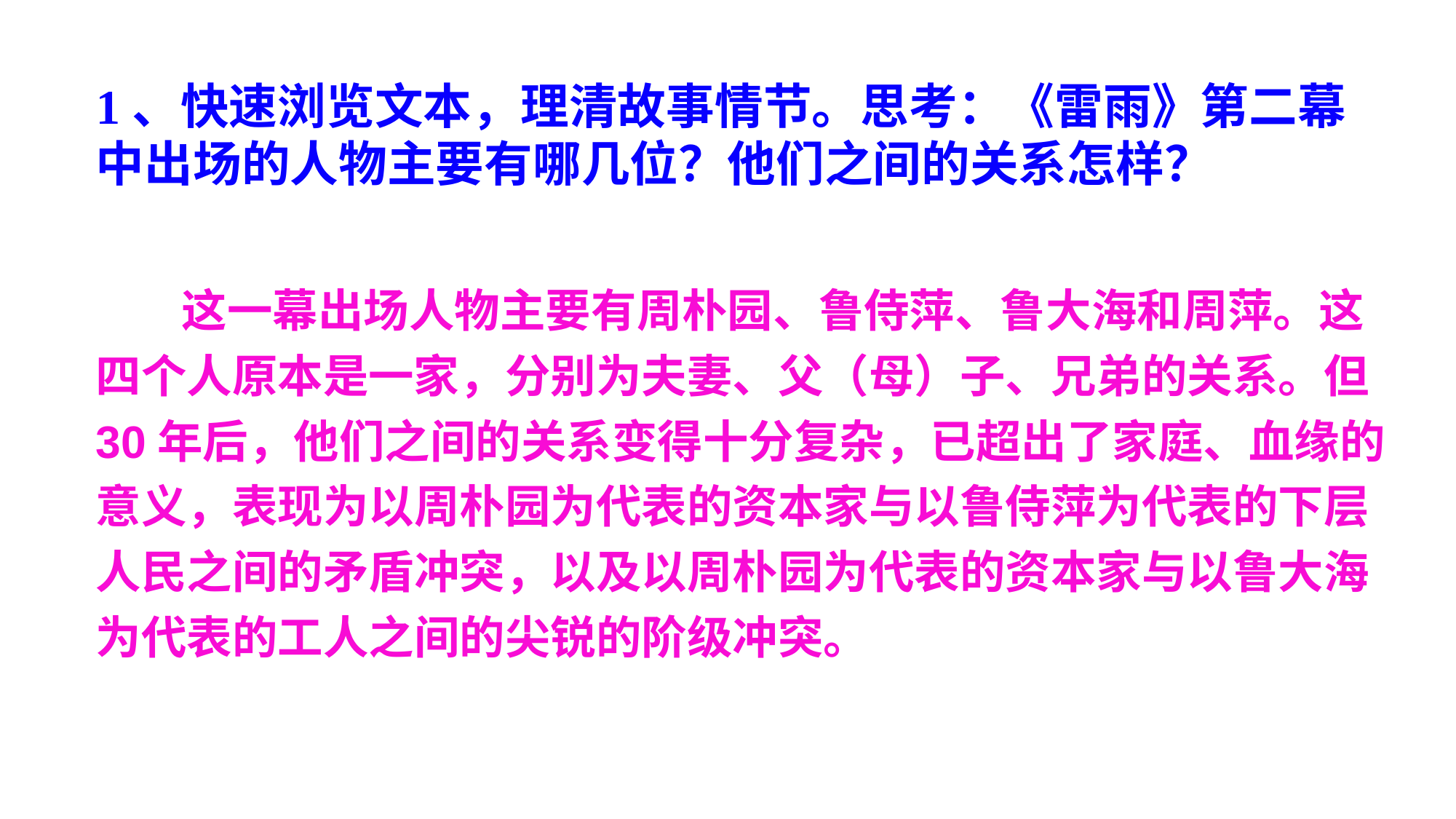

1、快速浏览文本，理清故事情节。思考：《雷雨》第二幕中出场的人物主要有哪几位？他们之间的关系怎样？
这一幕出场人物主要有周朴园、鲁侍萍、鲁大海和周萍。这四个人原本是一家，分别为夫妻、父（母）子、兄弟的关系。但30年后，他们之间的关系变得十分复杂，已超出了家庭、血缘的意义，表现为以周朴园为代表的资本家与以鲁侍萍为代表的下层人民之间的矛盾冲突，以及以周朴园为代表的资本家与以鲁大海为代表的工人之间的尖锐的阶级冲突。